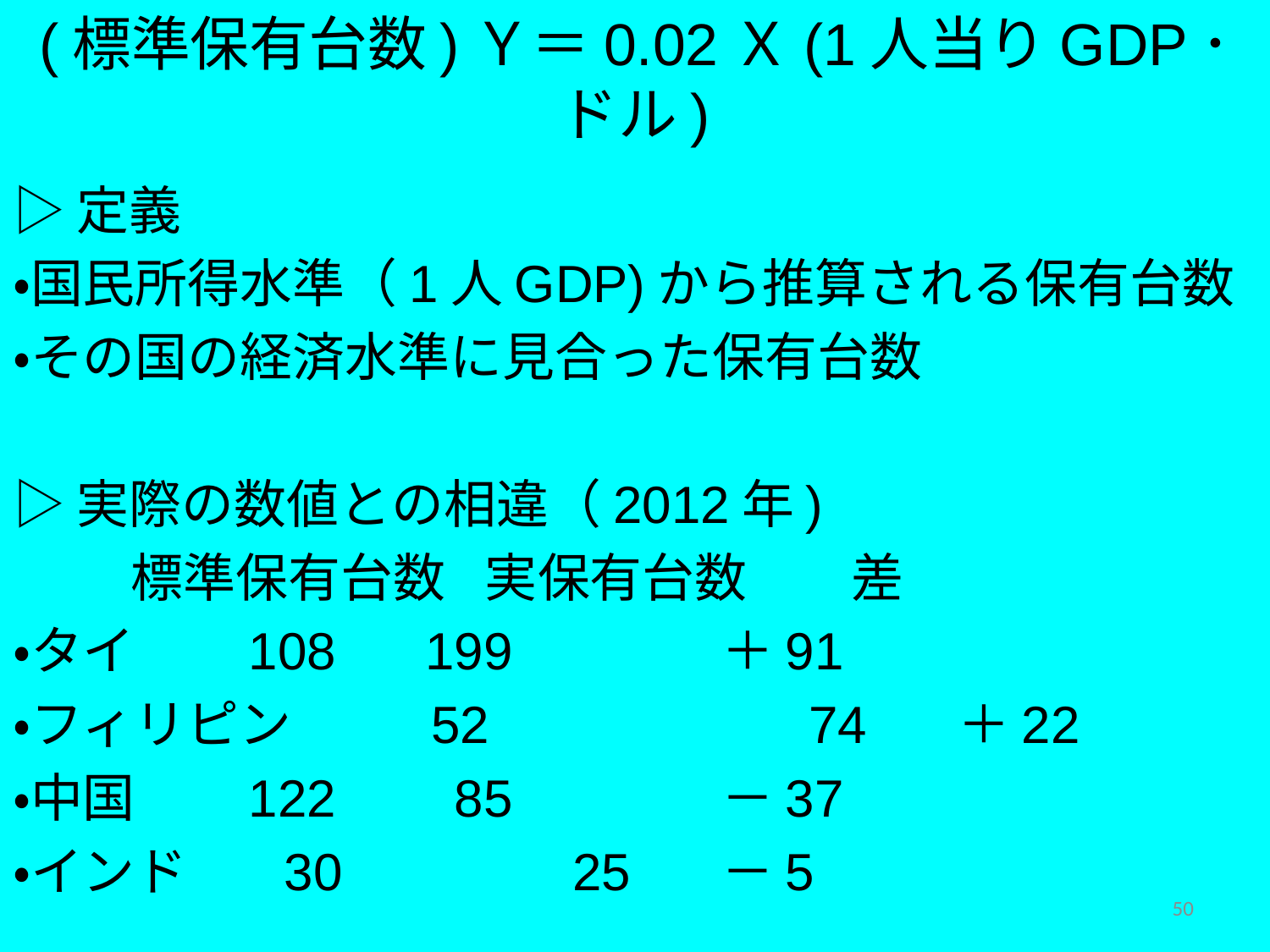

(標準保有台数)Ｙ＝0.02Ｘ(1人当りGDP･ドル)

▷定義
・国民所得水準（1人GDP)から推算される保有台数
・その国の経済水準に見合った保有台数

▷実際の数値との相違（2012年)
		標準保有台数	実保有台数	 差
・タイ			108		    199		＋91
・フィリピン		　52		      74		＋22
・中国		122		      85		－37
・インド		  30	 	      25　		－5

50